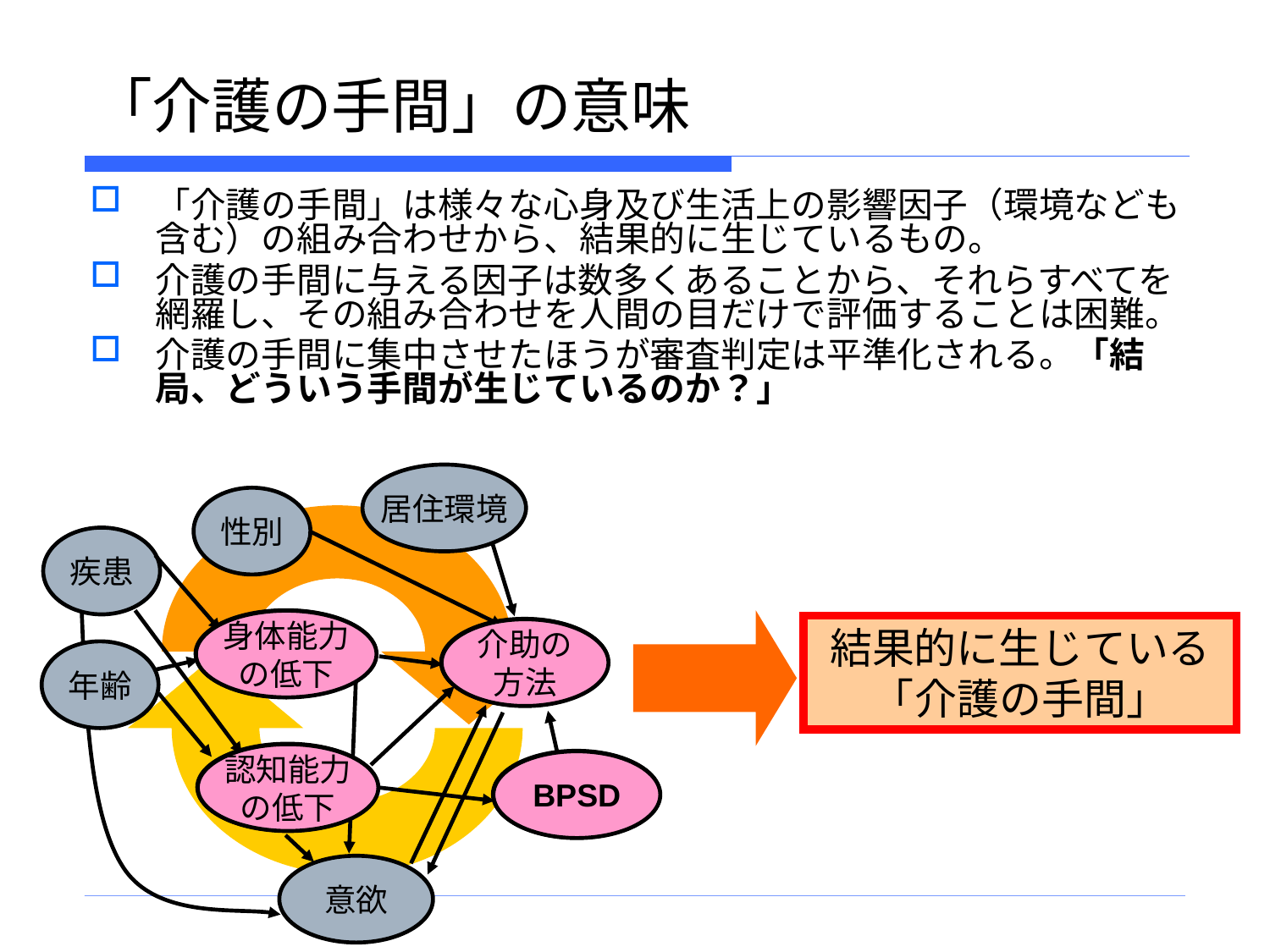

# 「介護の手間」の意味
「介護の手間」は様々な心身及び生活上の影響因子（環境なども含む）の組み合わせから、結果的に生じているもの。
介護の手間に与える因子は数多くあることから、それらすべてを網羅し、その組み合わせを人間の目だけで評価することは困難。
介護の手間に集中させたほうが審査判定は平準化される。「結局、どういう手間が生じているのか？」
居住環境
性別

疾患

身体能力
の低下
介助の
方法
認知能力
の低下
BPSD

身体能力
の低下
介助の
方法
認知能力
の低下
BPSD

結果的に生じている
「介護の手間」
年齢

意欲